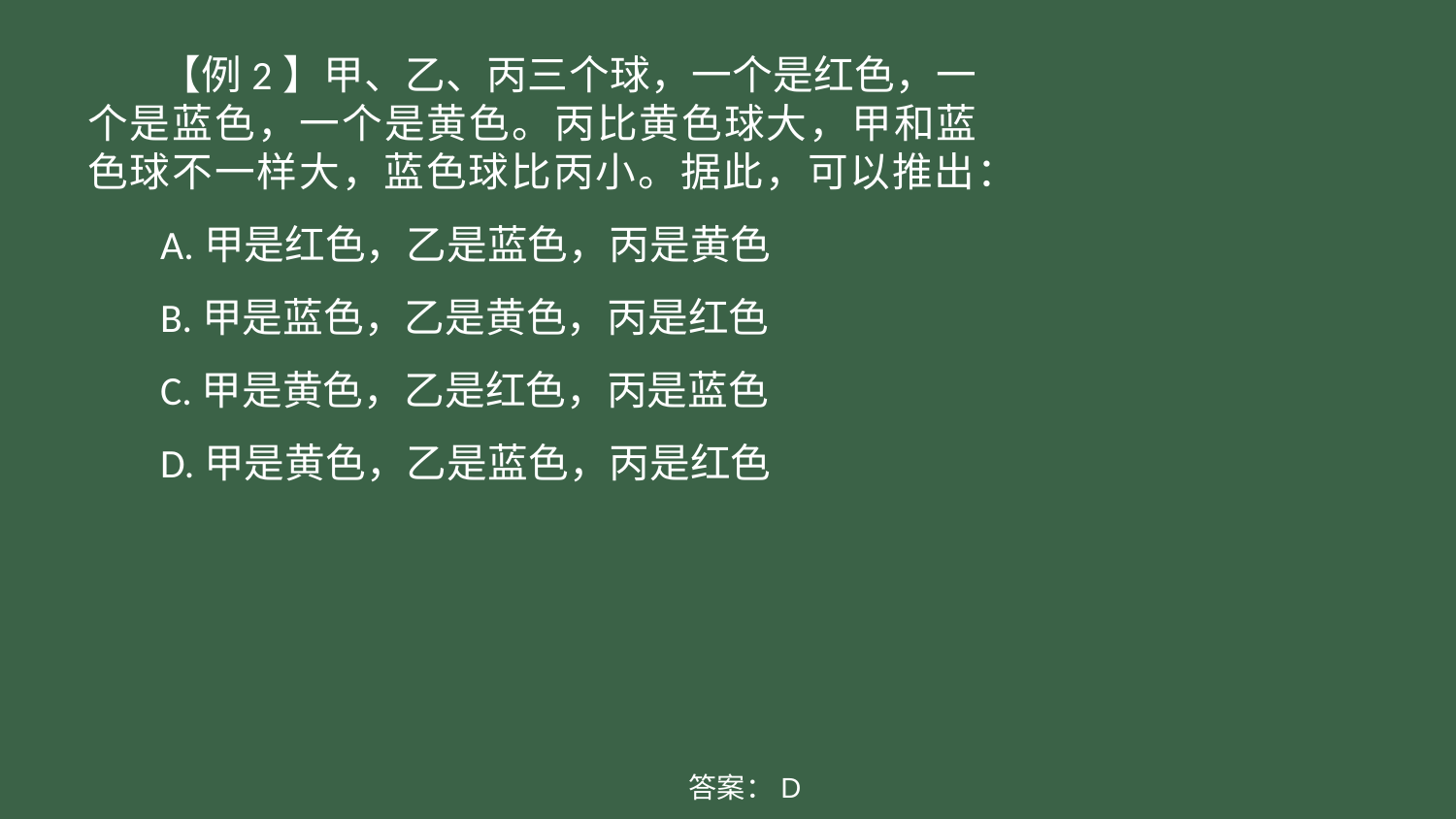

【例2】甲、乙、丙三个球，一个是红色，一个是蓝色，一个是黄色。丙比黄色球大，甲和蓝色球不一样大，蓝色球比丙小。据此，可以推出：
A.甲是红色，乙是蓝色，丙是黄色
B.甲是蓝色，乙是黄色，丙是红色
C.甲是黄色，乙是红色，丙是蓝色
D.甲是黄色，乙是蓝色，丙是红色

答案：D